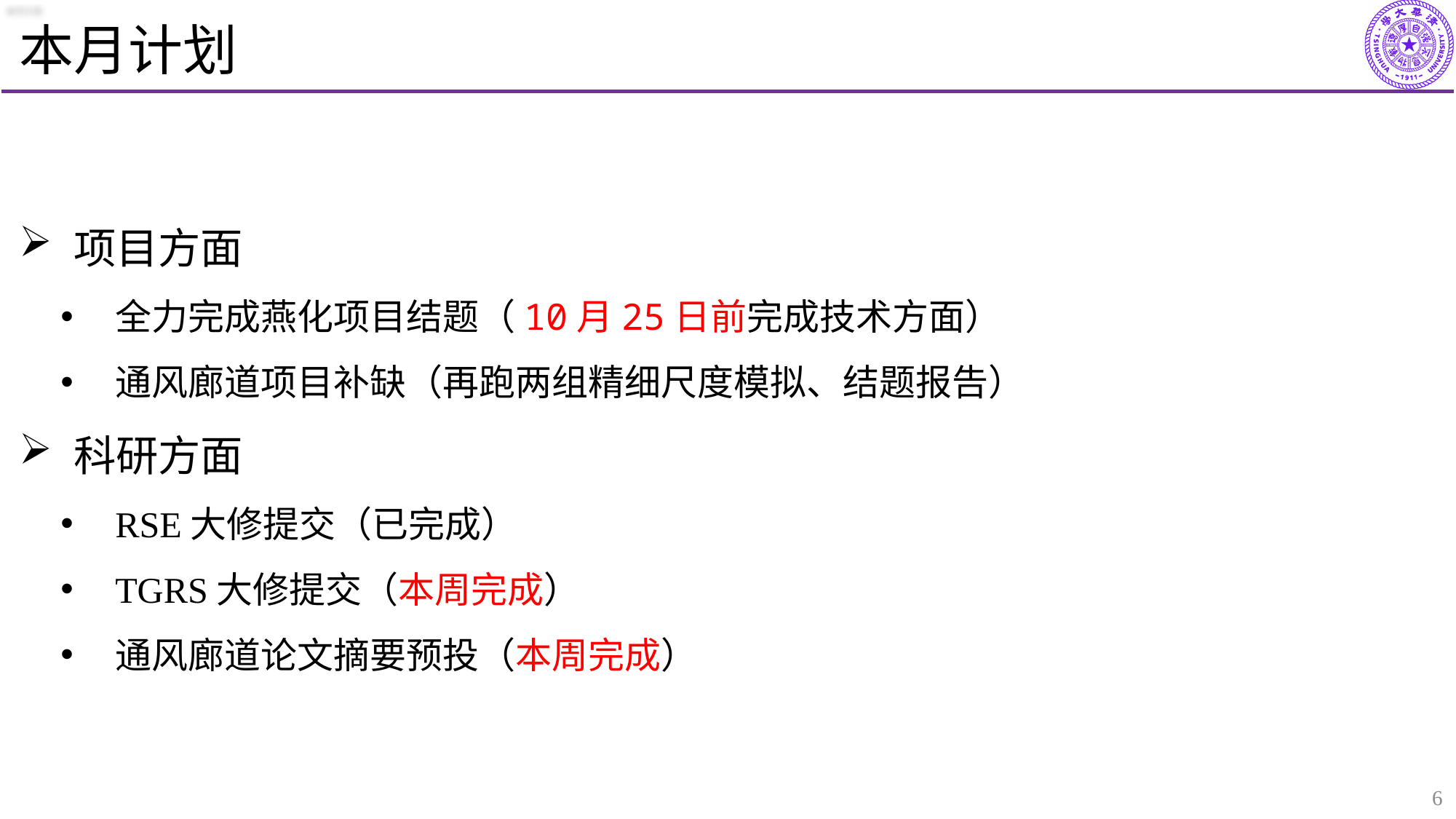

# 本月计划
项目方面
全力完成燕化项目结题（10月25日前完成技术方面）
通风廊道项目补缺（再跑两组精细尺度模拟、结题报告）
科研方面
RSE大修提交（已完成）
TGRS大修提交（本周完成）
通风廊道论文摘要预投（本周完成）
6